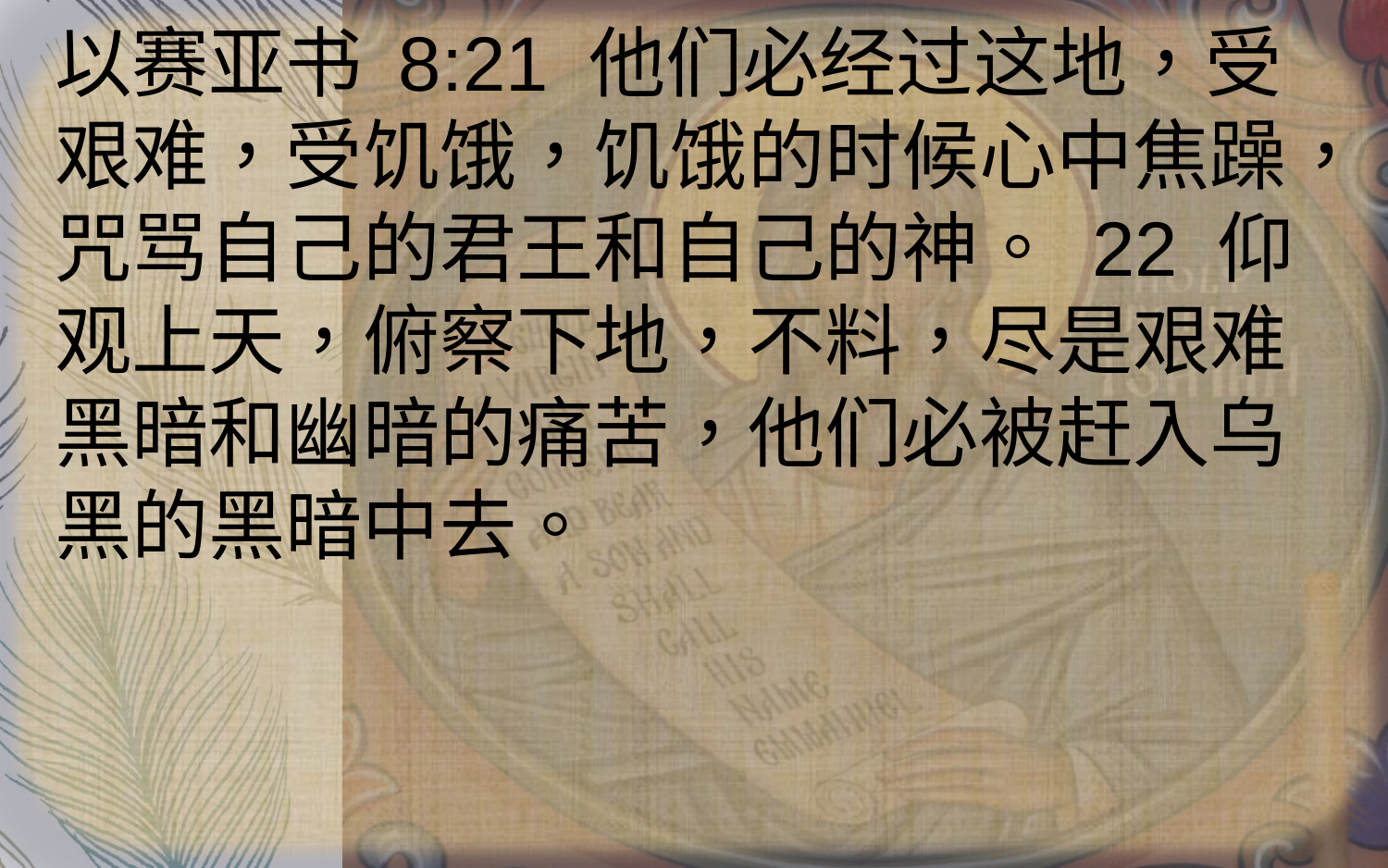

以赛亚书 8:21 他们必经过这地，受艰难，受饥饿，饥饿的时候心中焦躁，咒骂自己的君王和自己的神。 22 仰观上天，俯察下地，不料，尽是艰难黑暗和幽暗的痛苦，他们必被赶入乌黑的黑暗中去。